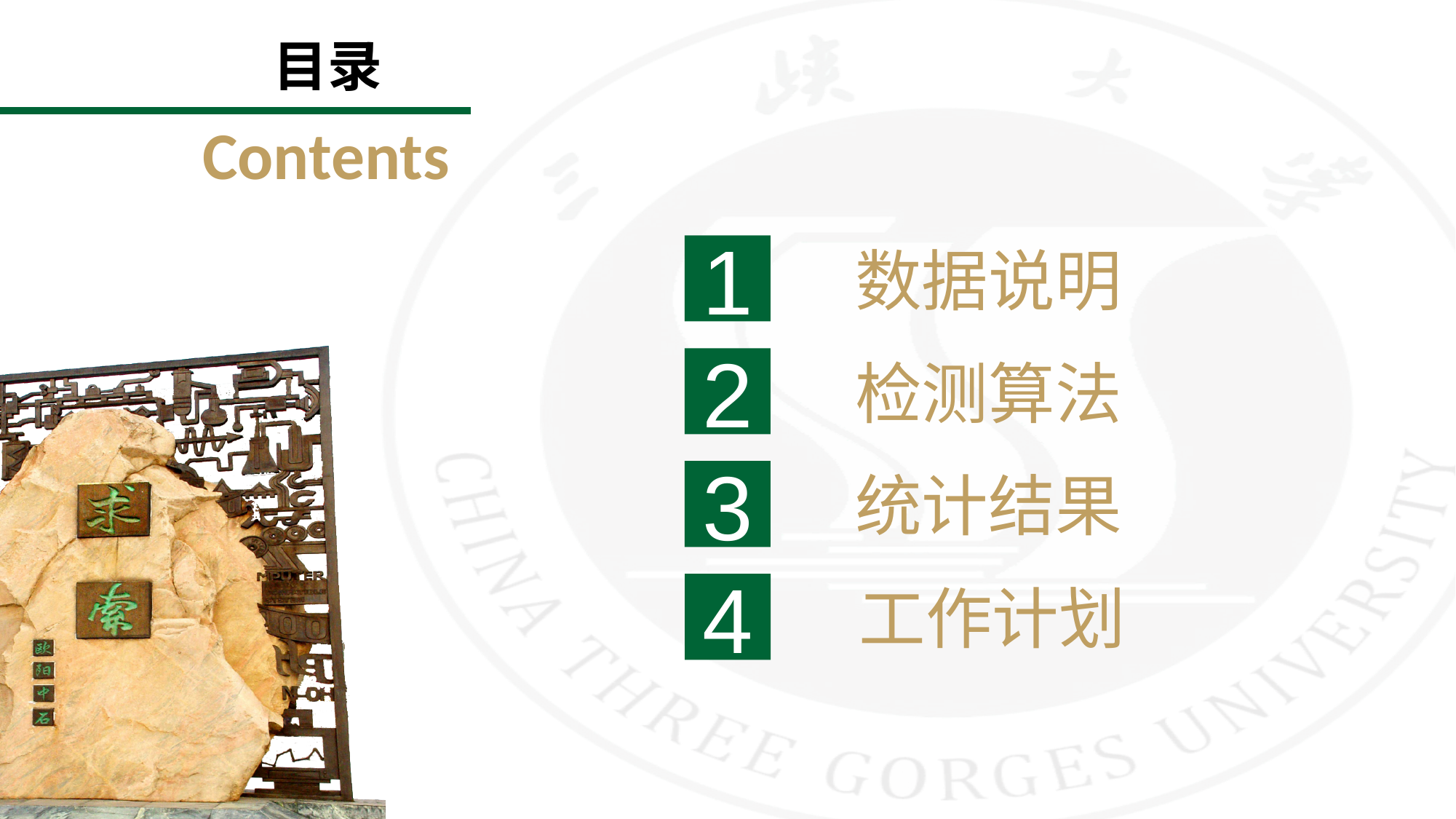

# 目录
Contents
1
数据说明
2
检测算法
3
统计结果
工作计划
4